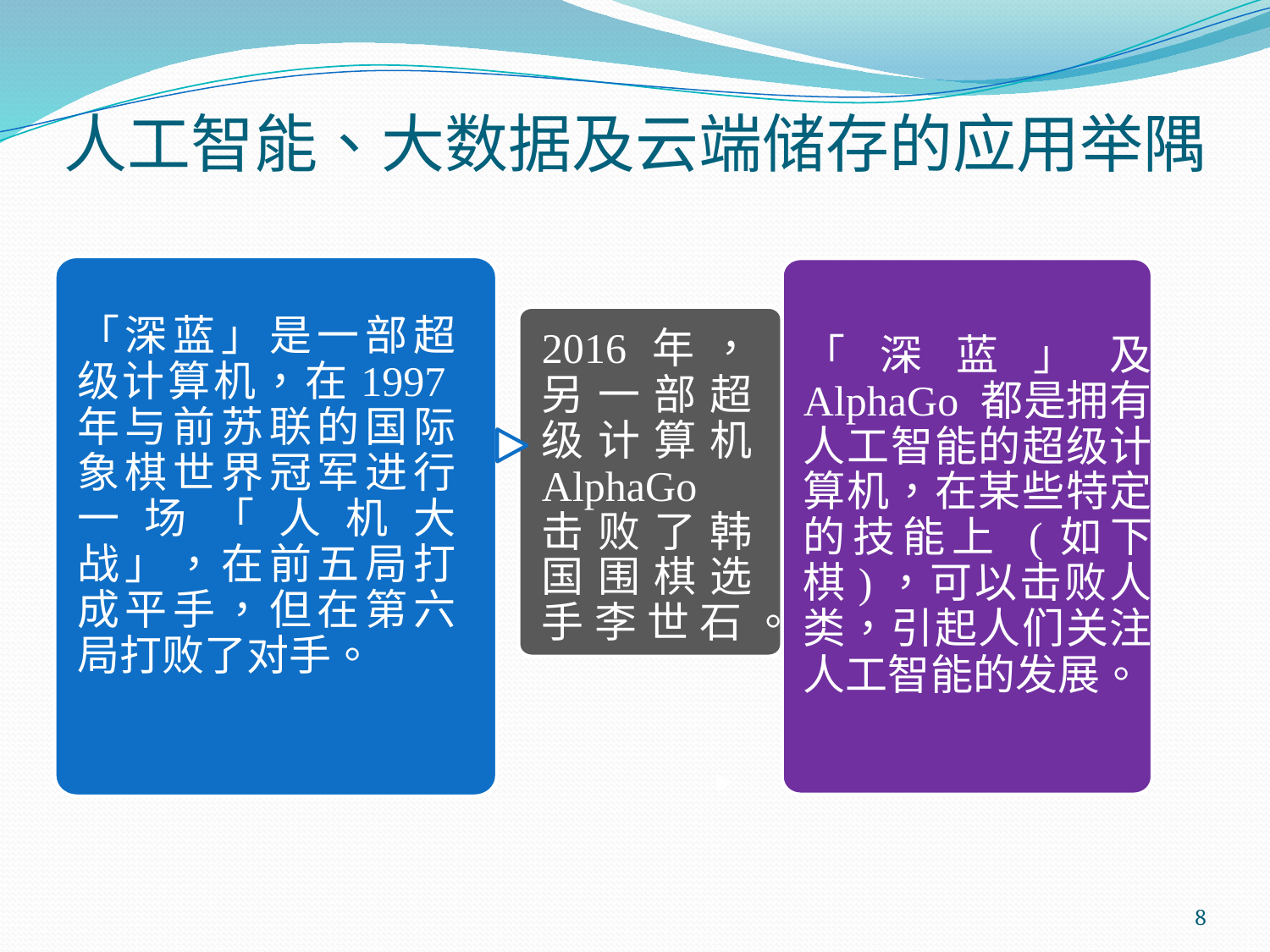

# 人工智能、大数据及云端储存的应用举隅

「深蓝」及 AlphaGo 都是拥有人工智能的超级计算机，在某些特定的技能上 (如下棋)，可以击败人类，引起人们关注人工智能的发展。

「深蓝」是一部超级计算机，在1997年与前苏联的国际象棋世界冠军进行一场「人机大战」，在前五局打成平手，但在第六局打败了对手。

2016年，另一部超级计算机 AlphaGo 击败了韩国围棋选手李世石。

8